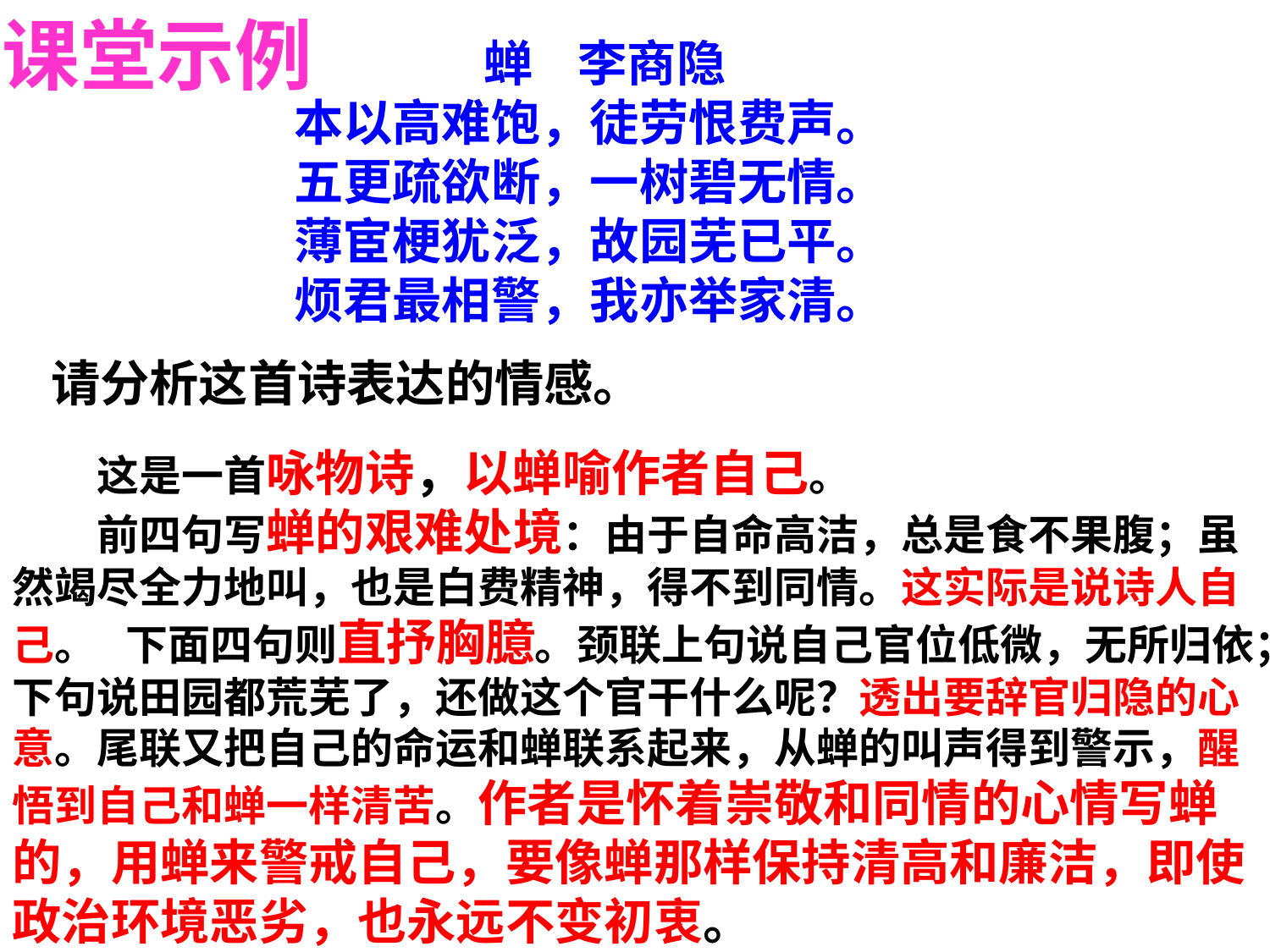

课堂示例
　　　　　蝉    李商隐
    本以高难饱，徒劳恨费声。
    五更疏欲断，一树碧无情。
    薄宦梗犹泛，故园芜已平。
    烦君最相警，我亦举家清。
#
请分析这首诗表达的情感。
　　这是一首咏物诗，以蝉喻作者自己。
　　前四句写蝉的艰难处境：由于自命高洁，总是食不果腹；虽然竭尽全力地叫，也是白费精神，得不到同情。这实际是说诗人自己。   下面四句则直抒胸臆。颈联上句说自己官位低微，无所归依；下句说田园都荒芜了，还做这个官干什么呢？透出要辞官归隐的心意。尾联又把自己的命运和蝉联系起来，从蝉的叫声得到警示，醒悟到自己和蝉一样清苦。作者是怀着崇敬和同情的心情写蝉的，用蝉来警戒自己，要像蝉那样保持清高和廉洁，即使政治环境恶劣，也永远不变初衷。